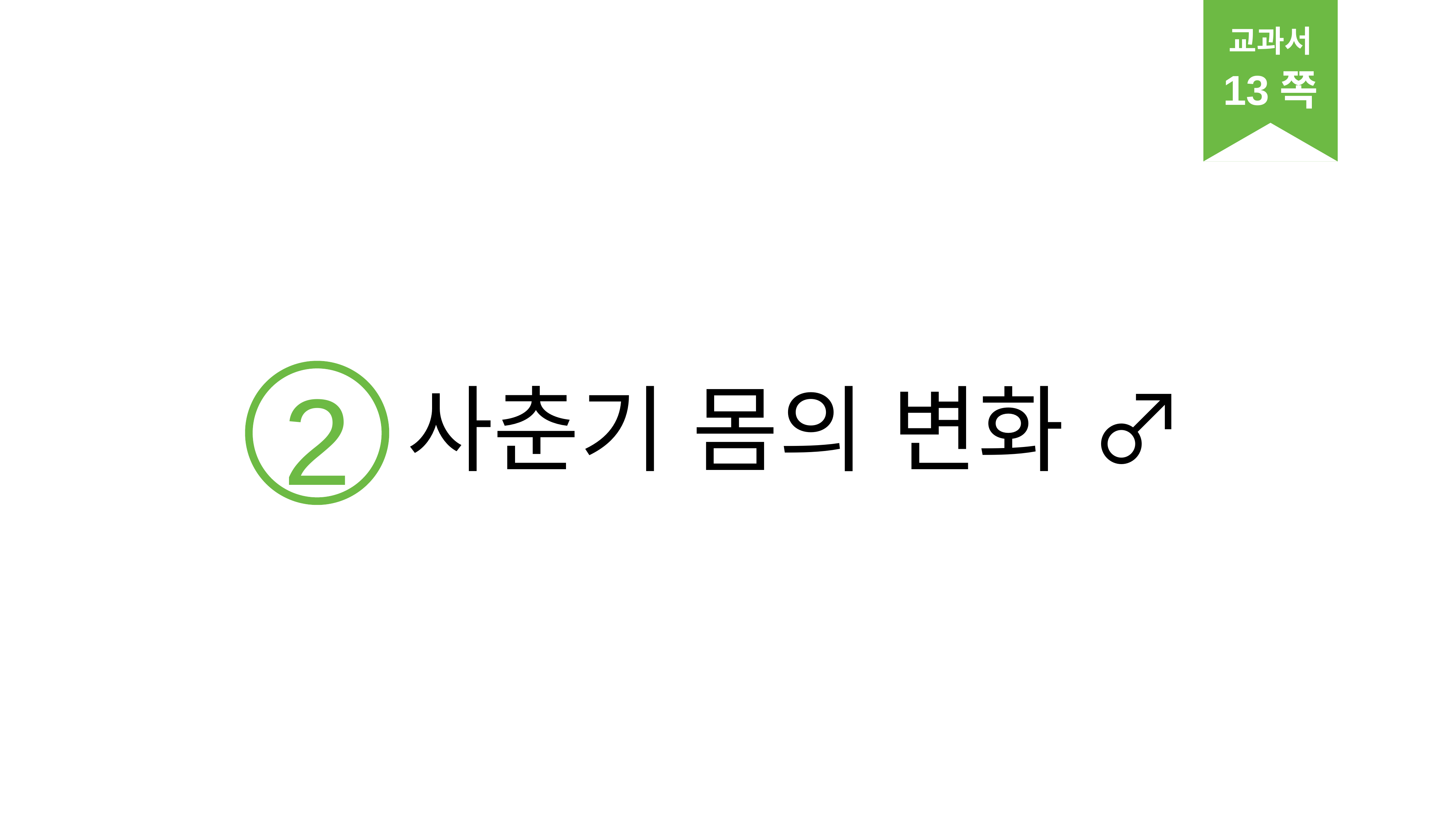

교과서
13쪽

2
사춘기 몸의 변화 ♂